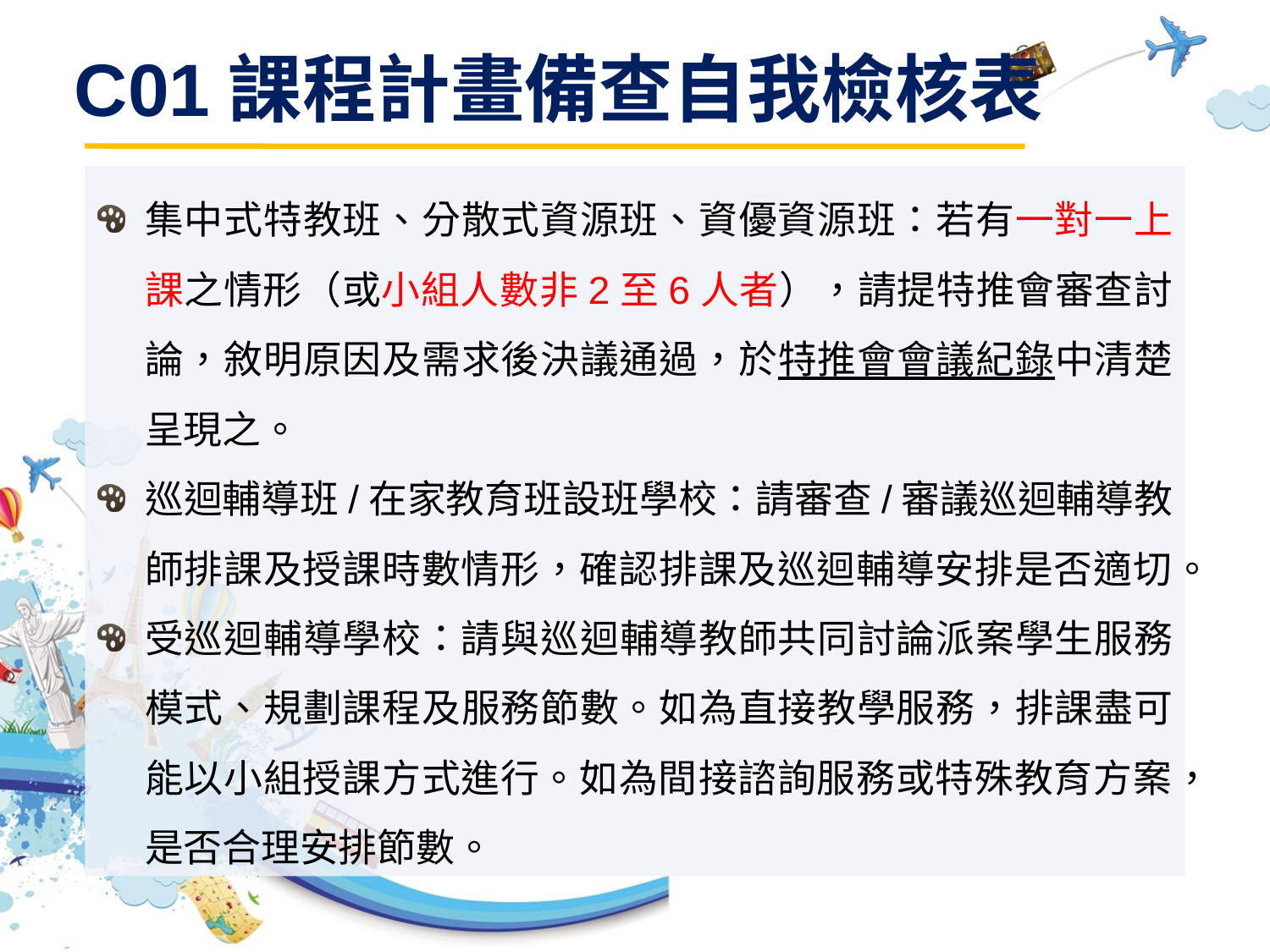

C01課程計畫備查自我檢核表
集中式特教班、分散式資源班、資優資源班：若有一對一上課之情形（或小組人數非2至6人者），請提特推會審查討論，敘明原因及需求後決議通過，於特推會會議紀錄中清楚呈現之。
巡迴輔導班/在家教育班設班學校：請審查/審議巡迴輔導教師排課及授課時數情形，確認排課及巡迴輔導安排是否適切。
受巡迴輔導學校：請與巡迴輔導教師共同討論派案學生服務模式、規劃課程及服務節數。如為直接教學服務，排課盡可能以小組授課方式進行。如為間接諮詢服務或特殊教育方案，是否合理安排節數。